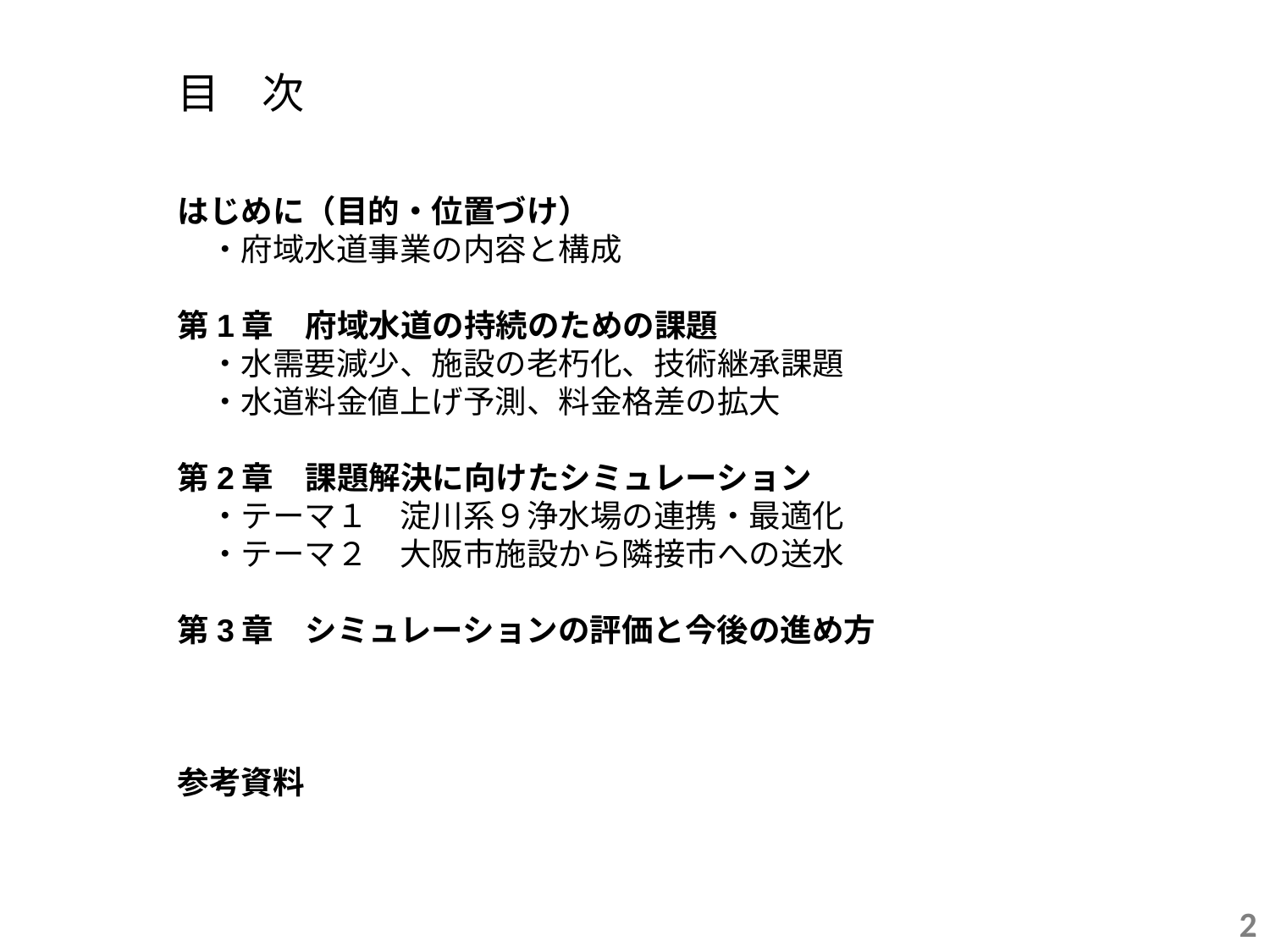

目　次
はじめに（目的・位置づけ）
　・府域水道事業の内容と構成

第1章　府域水道の持続のための課題
　・水需要減少、施設の老朽化、技術継承課題
　・水道料金値上げ予測、料金格差の拡大

第2章　課題解決に向けたシミュレーション
　・テーマ１　淀川系９浄水場の連携・最適化
　・テーマ２　大阪市施設から隣接市への送水

第3章　シミュレーションの評価と今後の進め方

参考資料
2